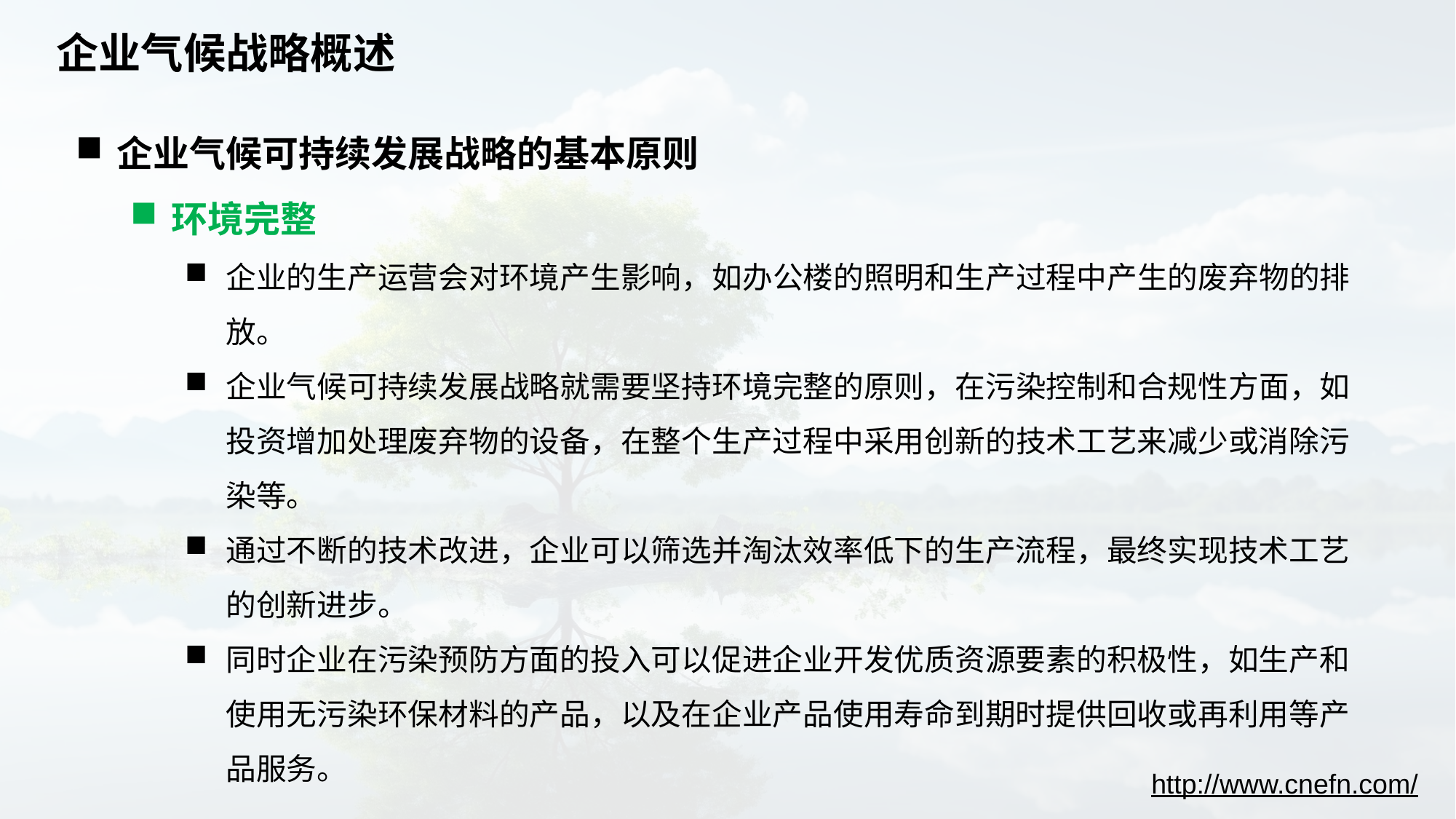

# 企业气候战略概述
企业气候可持续发展战略的基本原则
环境完整
企业的生产运营会对环境产生影响，如办公楼的照明和生产过程中产生的废弃物的排放。
企业气候可持续发展战略就需要坚持环境完整的原则，在污染控制和合规性方面，如投资增加处理废弃物的设备，在整个生产过程中采用创新的技术工艺来减少或消除污染等。
通过不断的技术改进，企业可以筛选并淘汰效率低下的生产流程，最终实现技术工艺的创新进步。
同时企业在污染预防方面的投入可以促进企业开发优质资源要素的积极性，如生产和使用无污染环保材料的产品，以及在企业产品使用寿命到期时提供回收或再利用等产品服务。